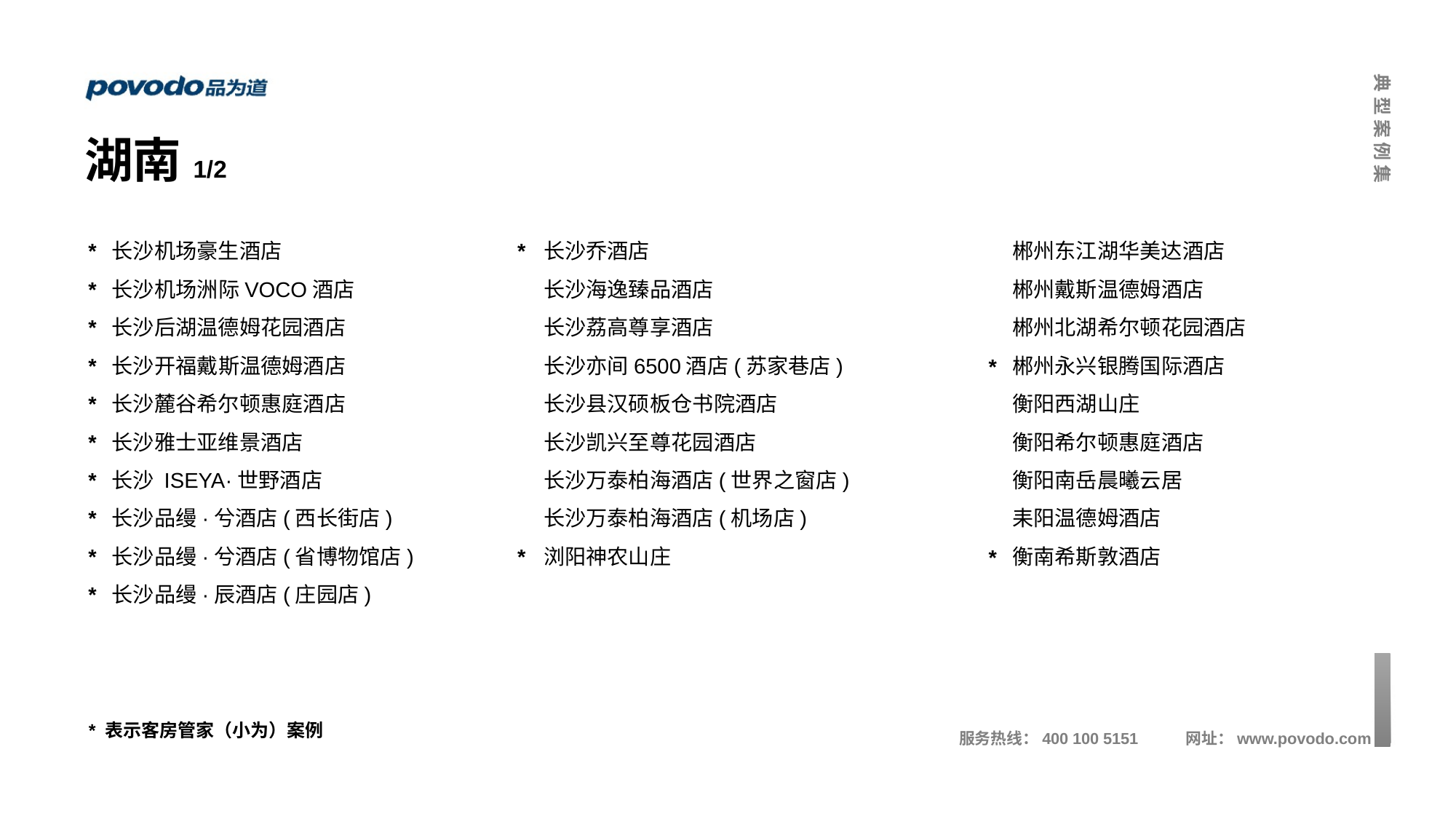

湖南1/2
*

*
*
*
*
* *
*
* *
*
*
长沙机场豪生酒店
长沙机场洲际VOCO酒店
长沙后湖温德姆花园酒店
长沙开福戴斯温德姆酒店
长沙麓谷希尔顿惠庭酒店
长沙雅士亚维景酒店
长沙 ISEYA·世野酒店
长沙品缦·兮酒店(西长街店)
长沙品缦·兮酒店(省博物馆店)
长沙品缦·辰酒店(庄园店)
长沙乔酒店
长沙海逸臻品酒店
长沙荔高尊享酒店
长沙亦间6500酒店(苏家巷店)
长沙县汉硕板仓书院酒店
长沙凯兴至尊花园酒店
长沙万泰柏海酒店(世界之窗店)
长沙万泰柏海酒店(机场店)
浏阳神农山庄
郴州东江湖华美达酒店
郴州戴斯温德姆酒店
郴州北湖希尔顿花园酒店
郴州永兴银腾国际酒店
衡阳西湖山庄
衡阳希尔顿惠庭酒店
衡阳南岳晨曦云居
耒阳温德姆酒店
衡南希斯敦酒店
*

*